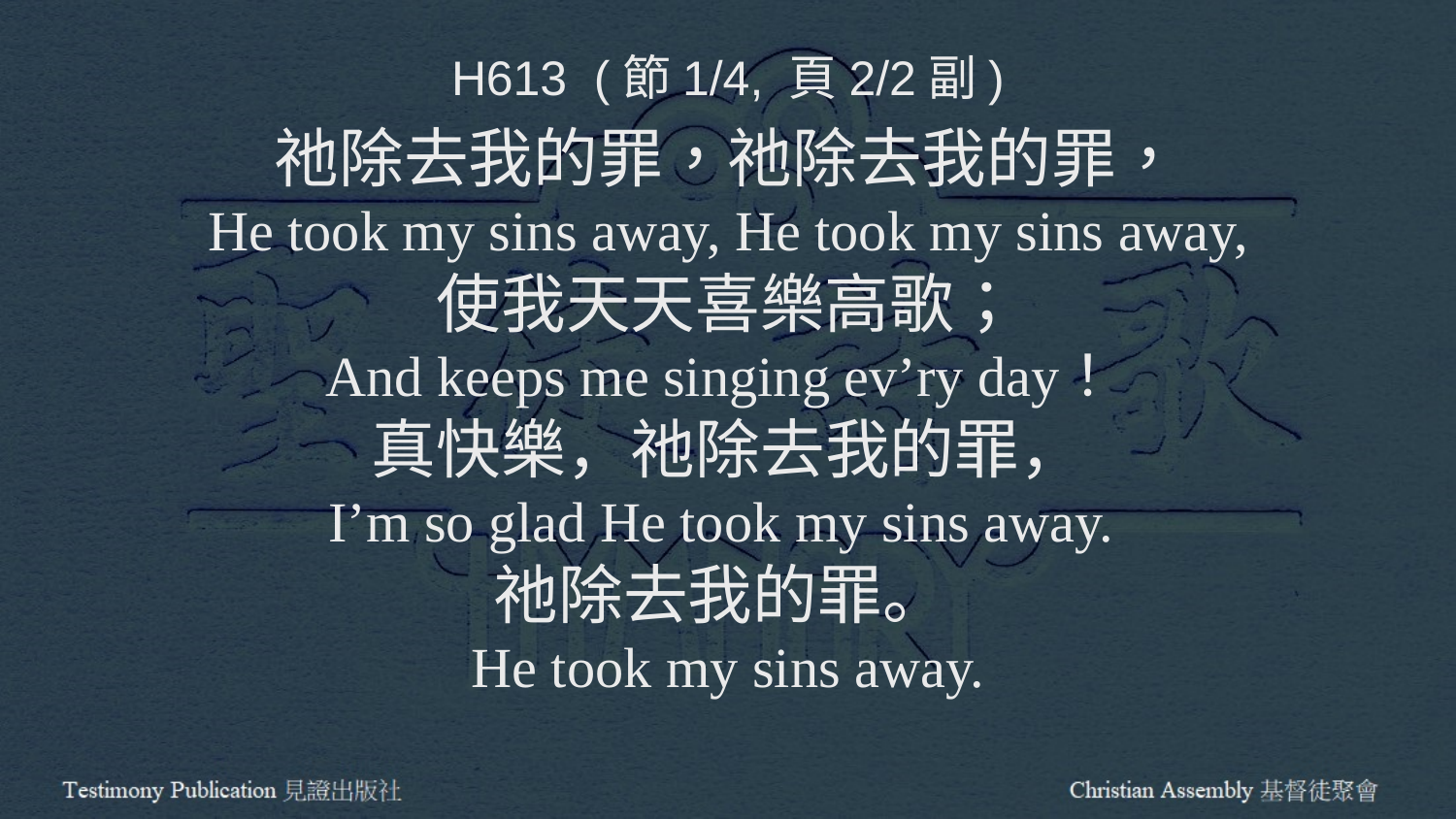

H613  (節1/4, 頁2/2副)
祂除去我的罪，祂除去我的罪，
He took my sins away, He took my sins away,
使我天天喜樂高歌；
And keeps me singing ev’ry day！
真快樂，祂除去我的罪，
I’m so glad He took my sins away.
祂除去我的罪。
He took my sins away.